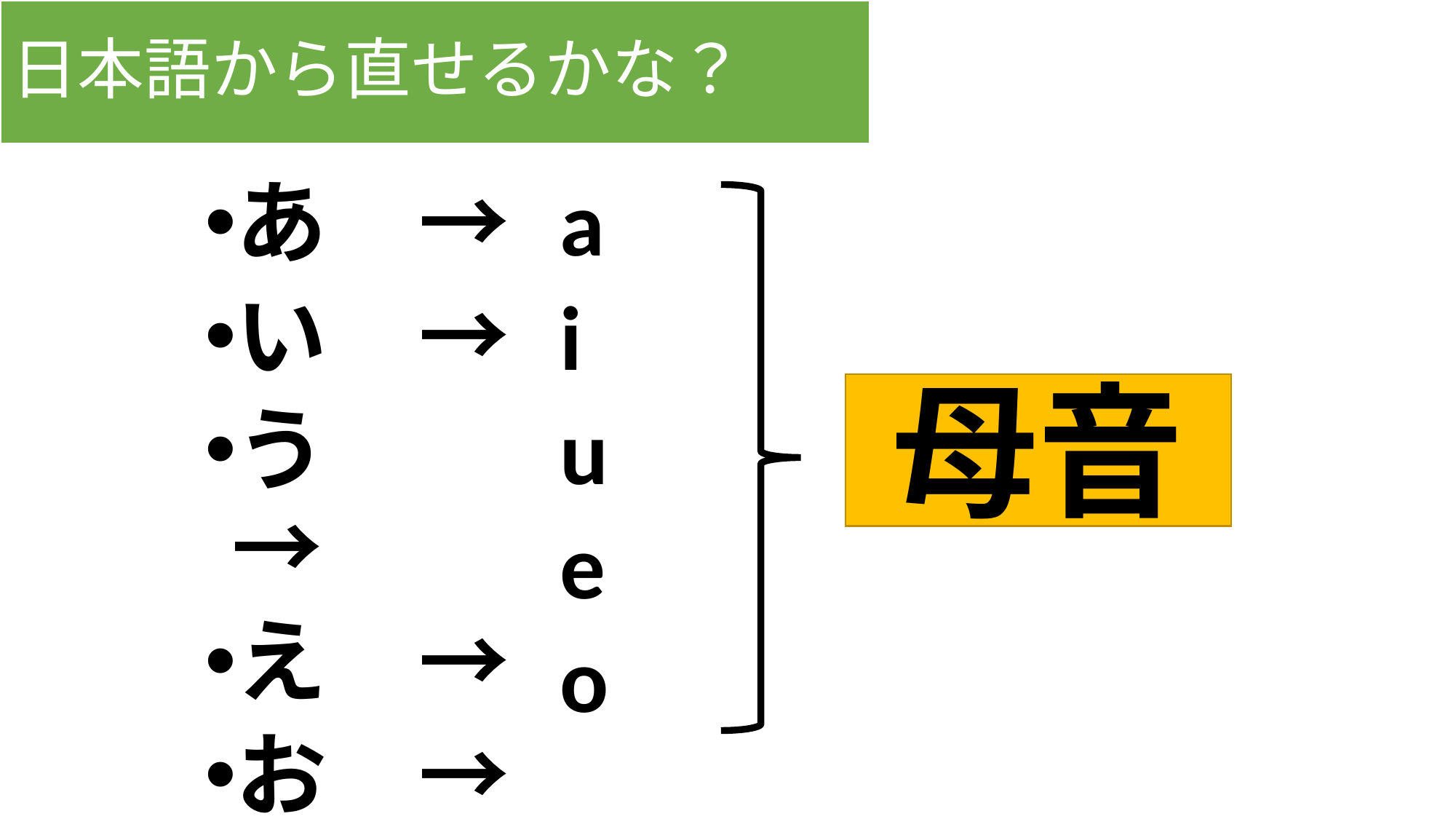

# 日本語から直せるかな？
あ　→
い　→
う　 →
え　→
お　→
a

i
母音
u
e
o